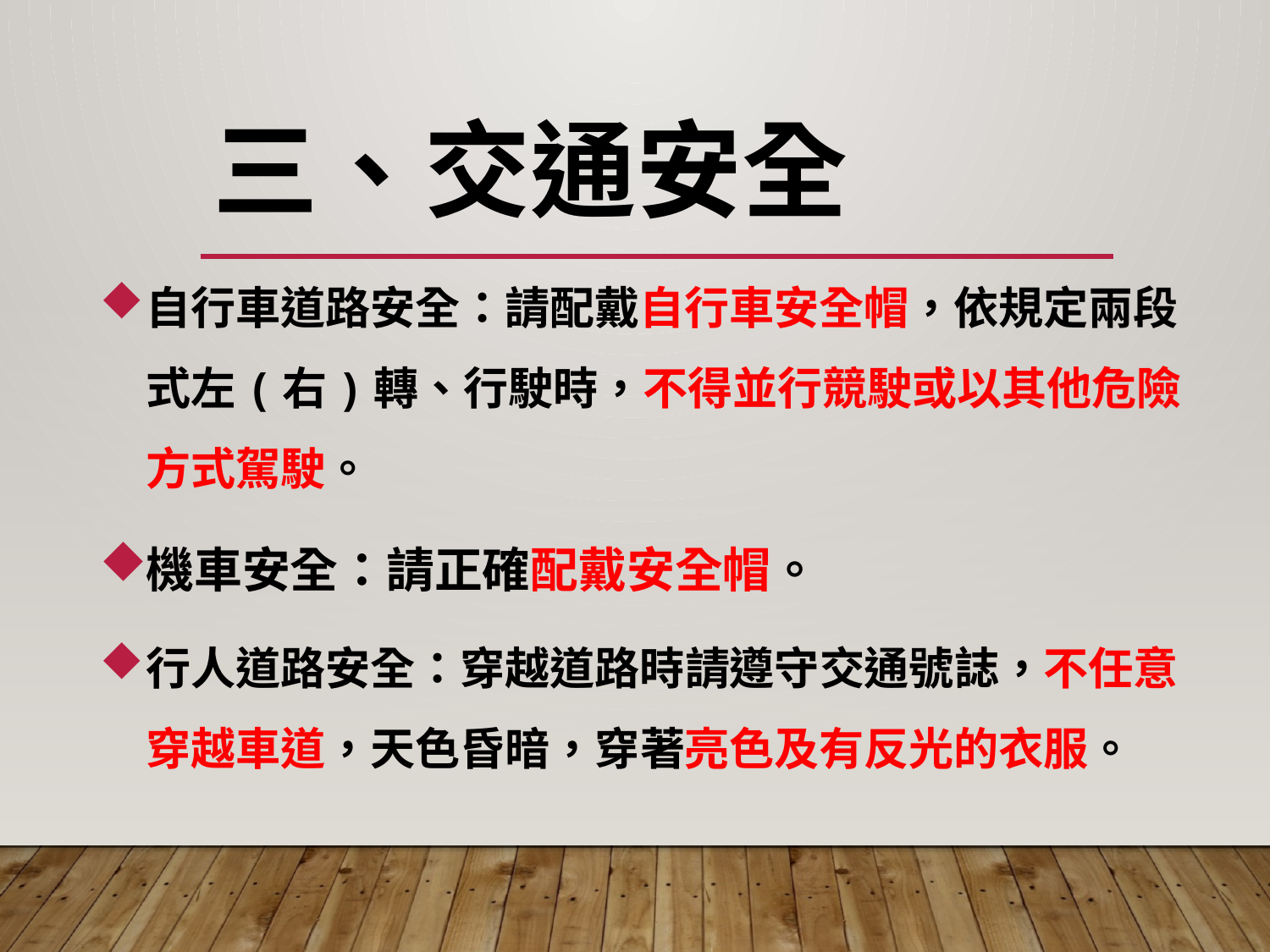

# 三、交通安全
自行車道路安全：請配戴自行車安全帽，依規定兩段式左(右)轉、行駛時，不得並行競駛或以其他危險方式駕駛。
機車安全：請正確配戴安全帽。
行人道路安全：穿越道路時請遵守交通號誌，不任意穿越車道，天色昏暗，穿著亮色及有反光的衣服。